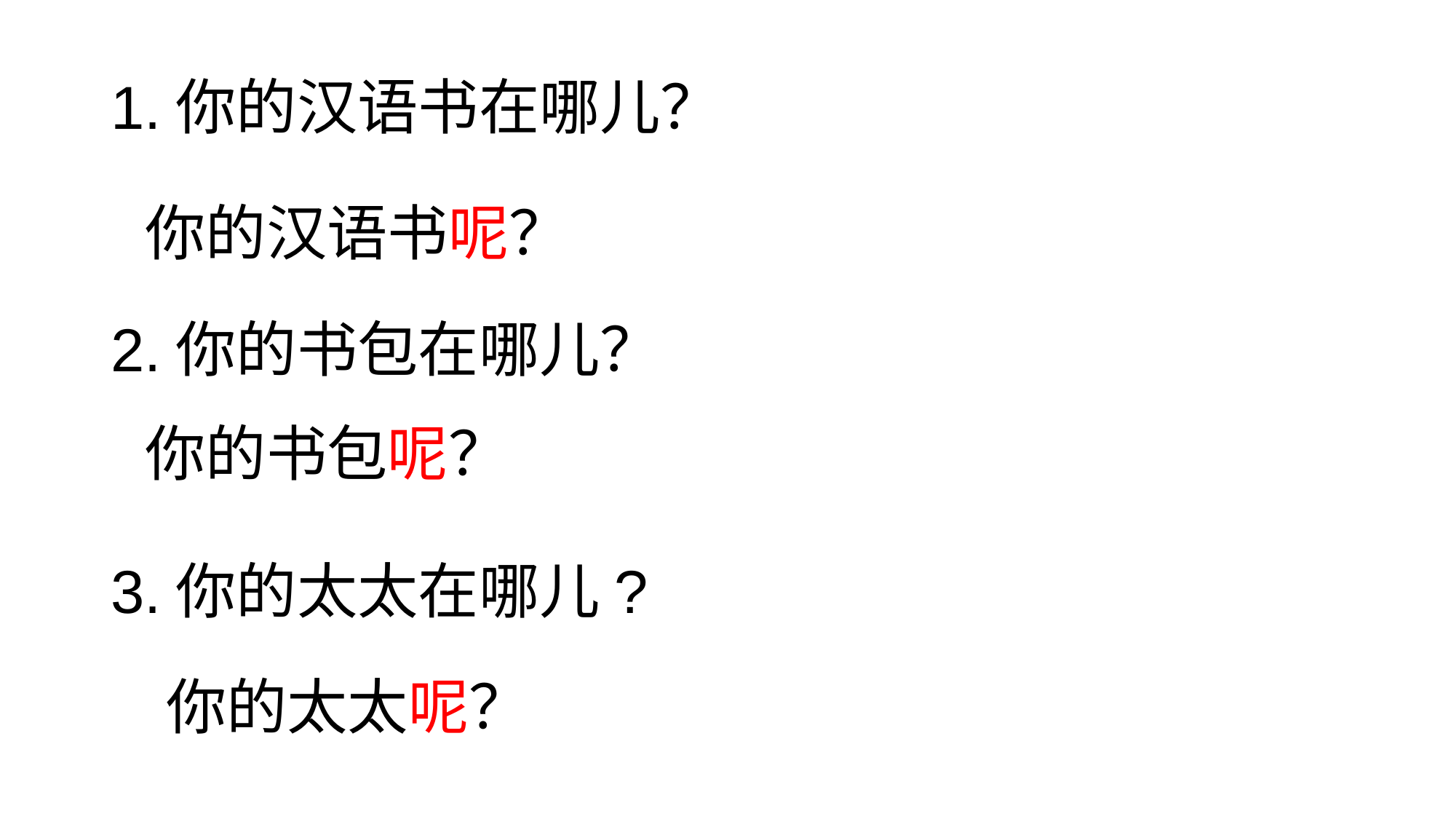

1.你的汉语书在哪儿？

2.你的书包在哪儿？

3.你的太太在哪儿?

你的汉语书呢？
你的书包呢？
你的太太呢？